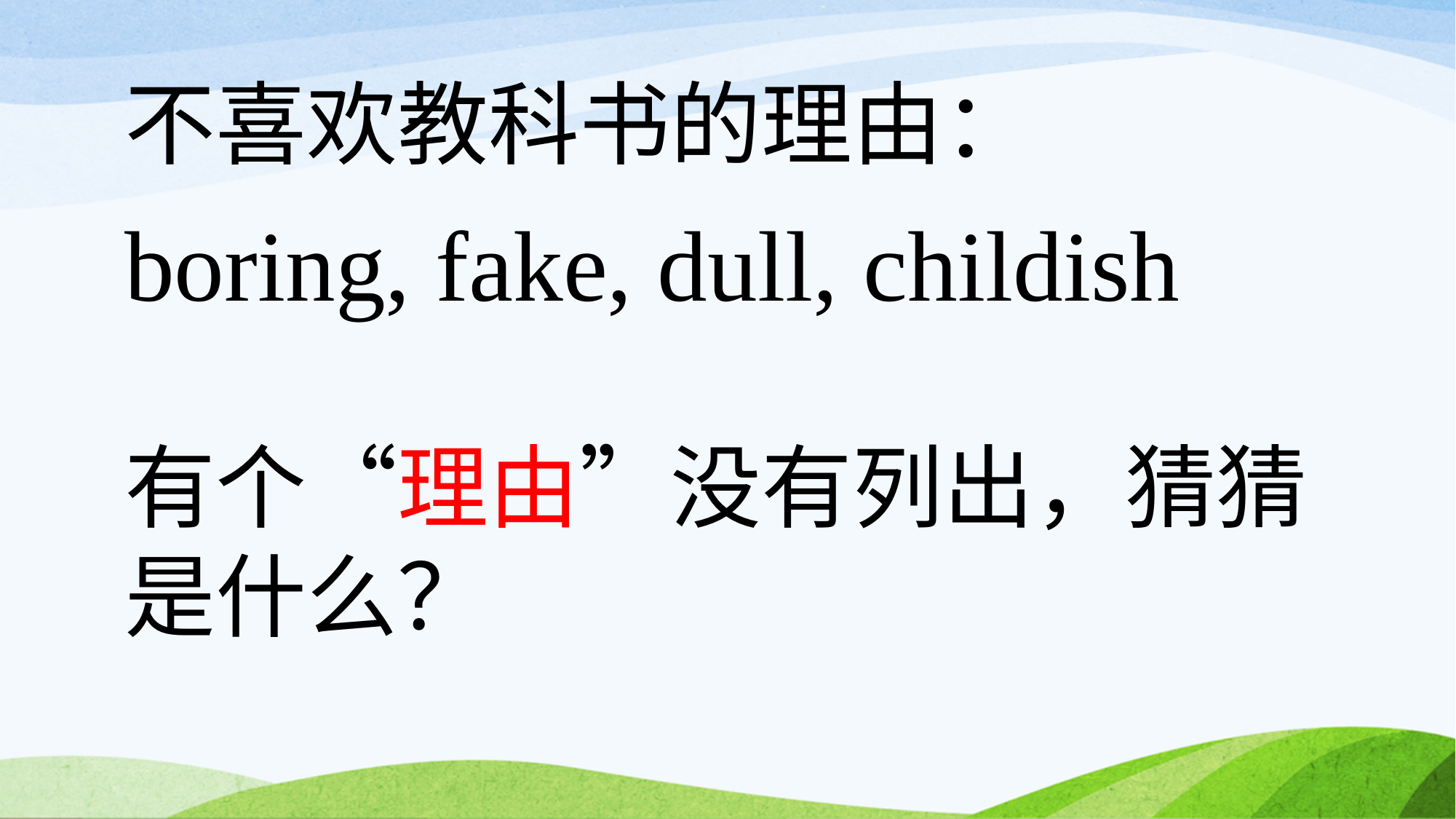

不喜欢教科书的理由：

boring, fake, dull, childish

有个“理由”没有列出，猜猜
是什么？